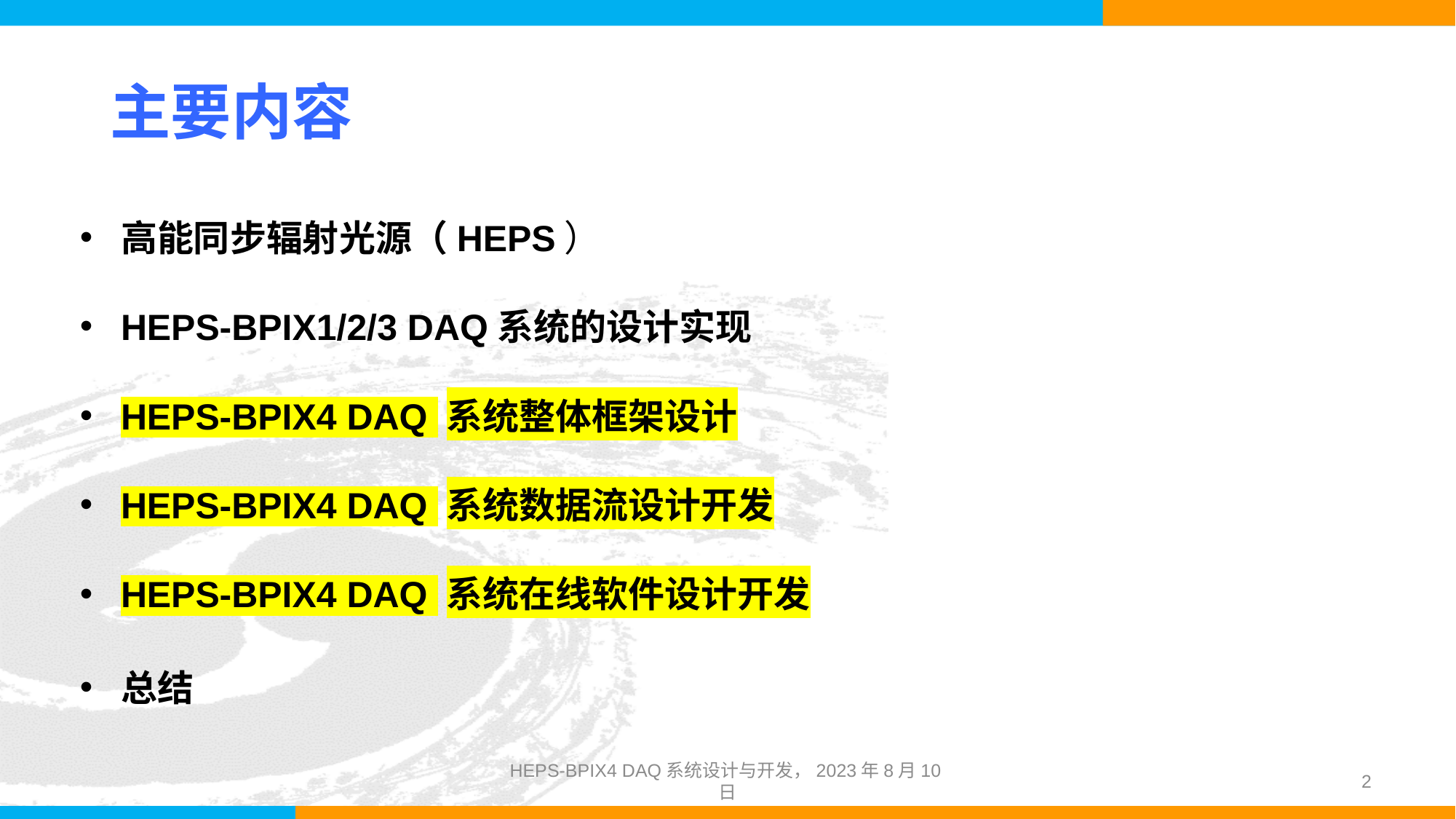

主要内容
高能同步辐射光源（HEPS）

HEPS-BPIX1/2/3 DAQ系统的设计实现

HEPS-BPIX4 DAQ 系统整体框架设计

HEPS-BPIX4 DAQ 系统数据流设计开发

HEPS-BPIX4 DAQ 系统在线软件设计开发

总结
HEPS-BPIX4 DAQ系统设计与开发，2023年8月10日
2